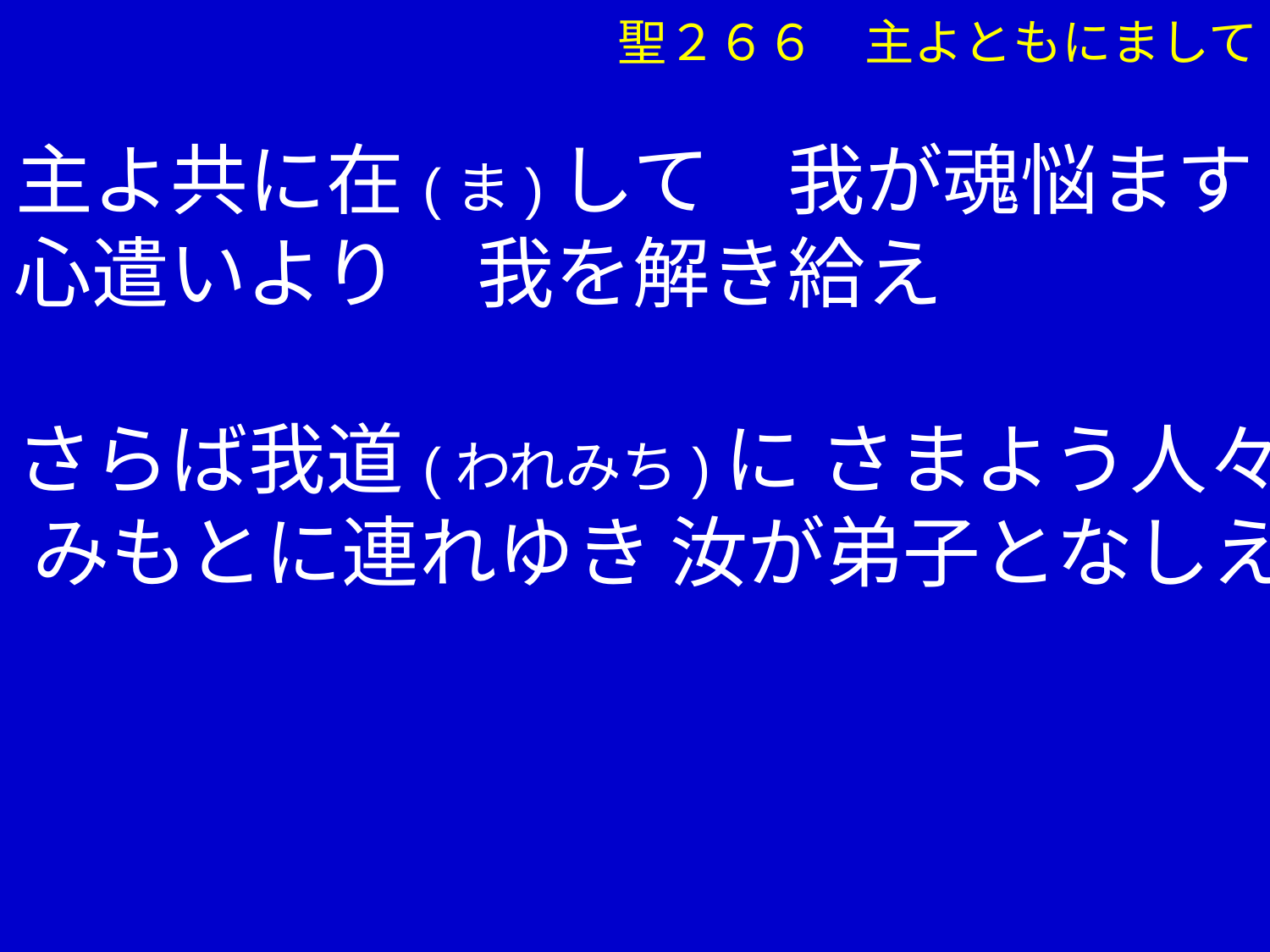

聖２６６　主よともにまして
①主よ共に在(ま)して　我が魂悩ます
　 心遣いより　我を解き給え

②さらば我道(われみち)に さまよう人々
 　みもとに連れゆき 汝が弟子となしえん